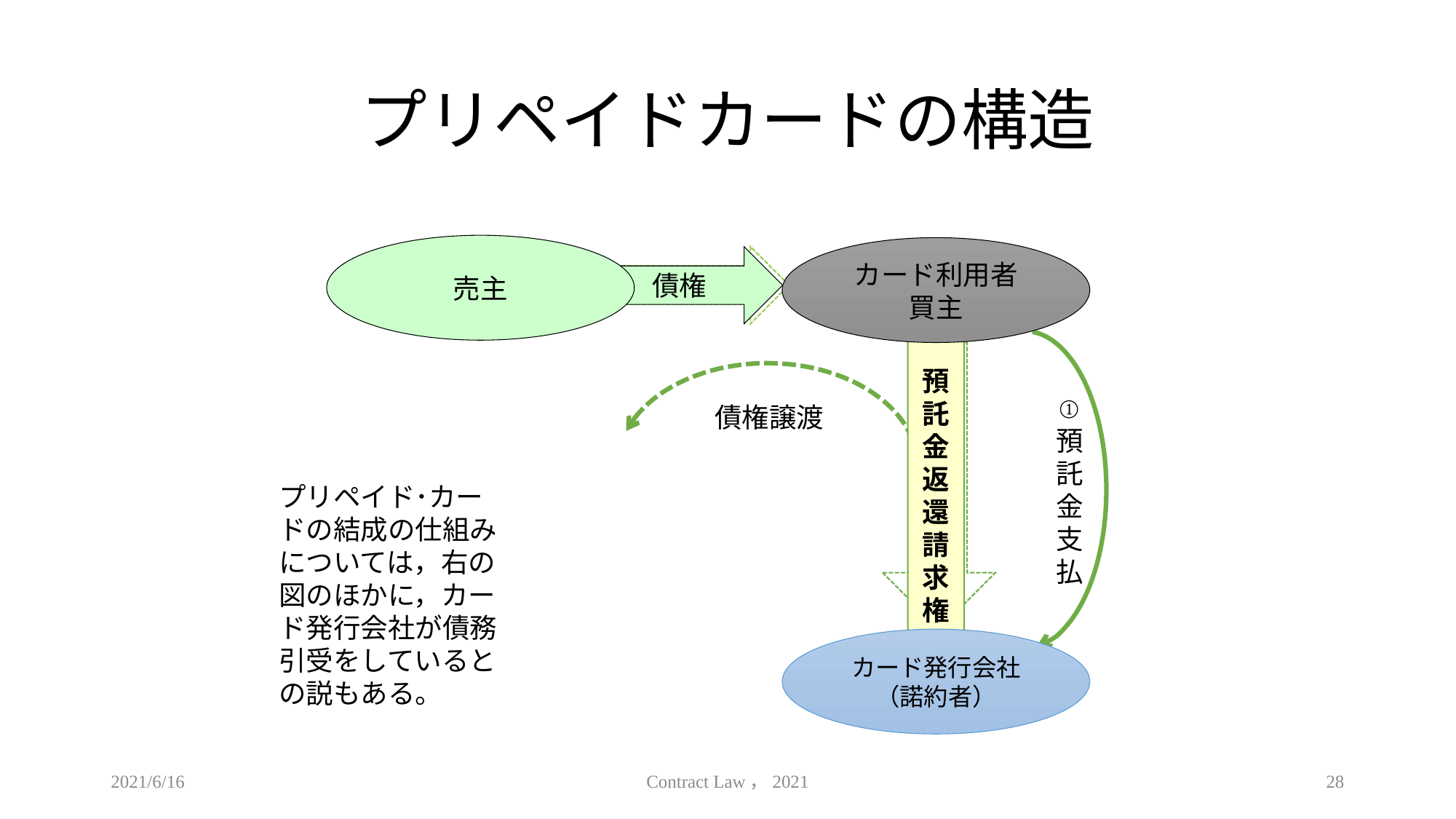

# プリペイドカードの構造
売主
カード利用者
買主
代金　債権
代金債権
預託金返還請求
権
①
預託金支払
預託金返還請求
権

債権譲渡
プリペイド･カードの結成の仕組みについては，右の図のほかに，カード発行会社が債務引受をしているとの説もある。
カード発行会社
（諾約者）
2021/6/16
Contract Law，2021
28